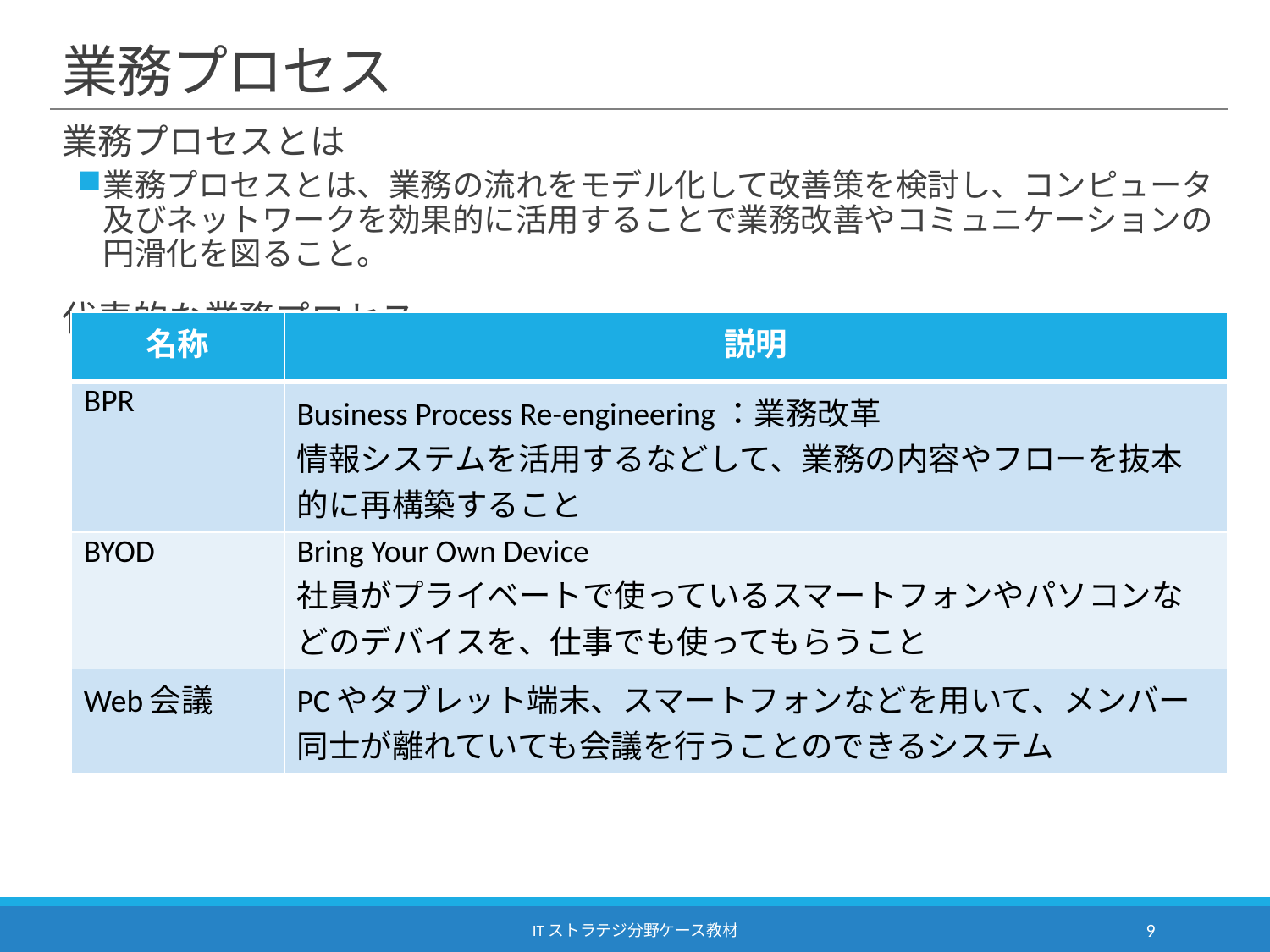

# 業務プロセス
業務プロセスとは
業務プロセスとは、業務の流れをモデル化して改善策を検討し、コンピュータ及びネットワークを効果的に活用することで業務改善やコミュニケーションの円滑化を図ること。
代表的な業務プロセス

| 名称 | 説明 |
| --- | --- |
| BPR | Business Process Re-engineering：業務改革 情報システムを活用するなどして、業務の内容やフローを抜本的に再構築すること |
| BYOD | Bring Your Own Device 社員がプライベートで使っているスマートフォンやパソコンなどのデバイスを、仕事でも使ってもらうこと |
| Web会議 | PCやタブレット端末、スマートフォンなどを用いて、メンバー同士が離れていても会議を行うことのできるシステム |
ITストラテジ分野ケース教材
9